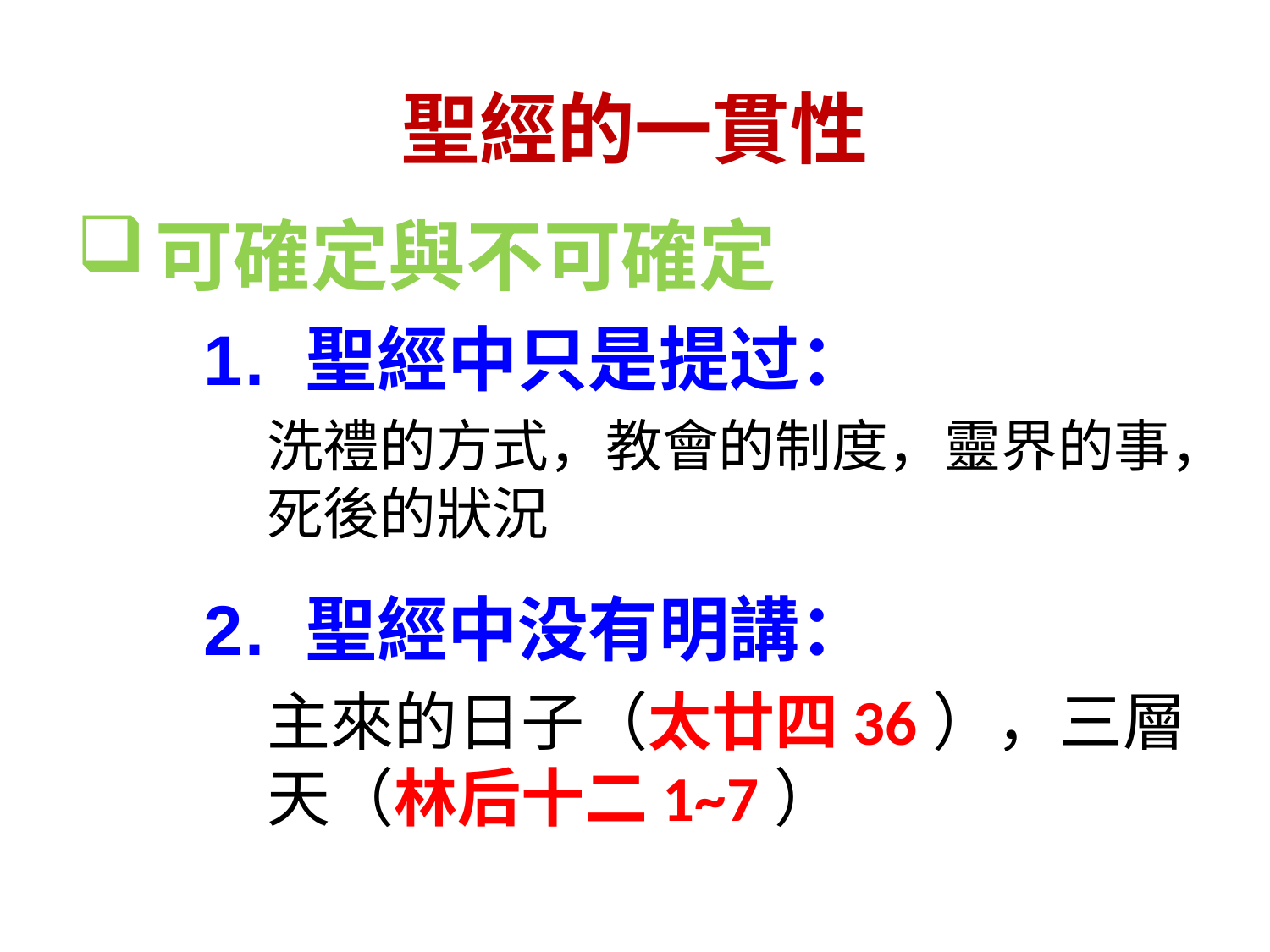

# 聖經的一貫性
可確定與不可確定
聖經中只是提过：
洗禮的方式，教會的制度，靈界的事，死後的狀況

聖經中没有明講：
主來的日子（太廿四36），三層天（林后十二1~7）